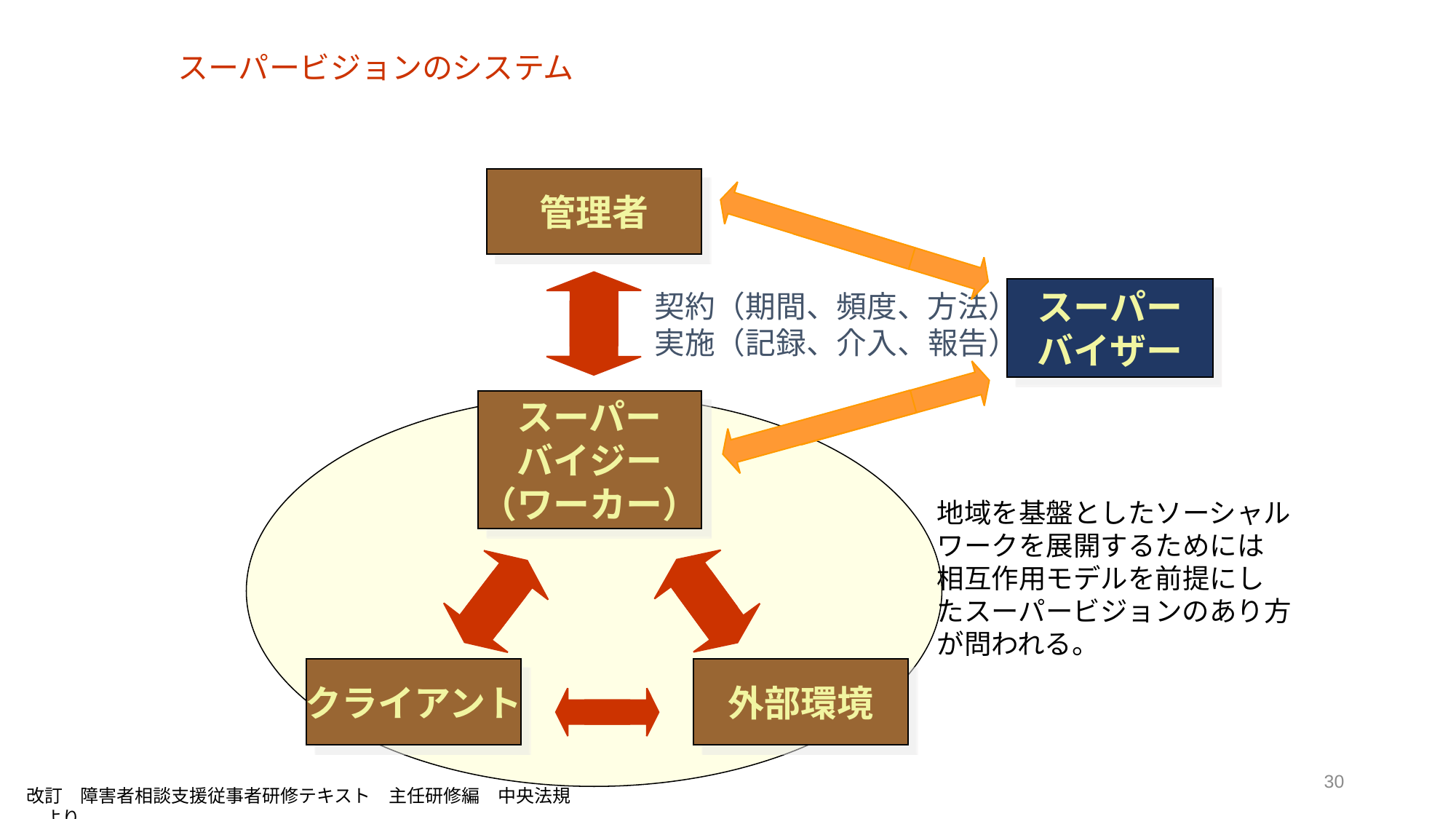

スーパービジョンのシステム
管理者

スーパー
バイザー
契約（期間、頻度、方法）
実施（記録、介入、報告）
スーパー
バイジー
（ワーカー）

地域を基盤としたソーシャル
ワークを展開するためには
相互作用モデルを前提にし
たスーパービジョンのあり方
が問われる。

外部環境
クライアント

30
改訂　障害者相談支援従事者研修テキスト　主任研修編　中央法規　より